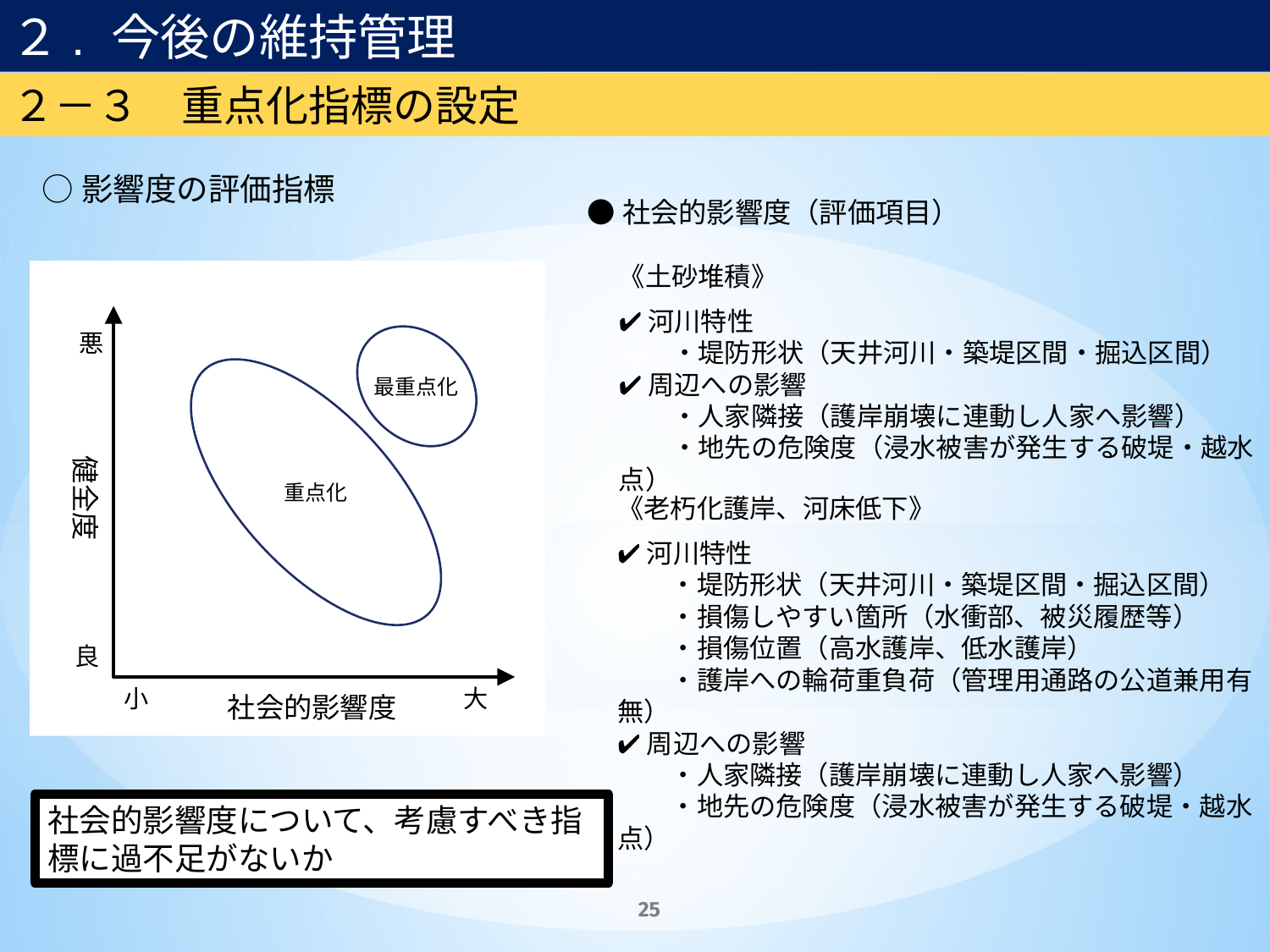

２. 今後の維持管理
２－３　重点化指標の設定
○影響度の評価指標
●社会的影響度（評価項目）
《土砂堆積》

✔河川特性
　　・堤防形状（天井河川・築堤区間・掘込区間）
✔周辺への影響
　　・人家隣接（護岸崩壊に連動し人家へ影響）
　　・地先の危険度（浸水被害が発生する破堤・越水点）

《砂防・地すべり・急傾斜施設》
・保全対象の有無(最下流砂防えん堤等）

最重点化
重点化
悪
健全度
《老朽化護岸、河床低下》

✔河川特性
　　・堤防形状（天井河川・築堤区間・掘込区間）
　　・損傷しやすい箇所（水衝部、被災履歴等）
　　・損傷位置（高水護岸、低水護岸）
　　・護岸への輪荷重負荷（管理用通路の公道兼用有無）
✔周辺への影響
　　・人家隣接（護岸崩壊に連動し人家へ影響）
　　・地先の危険度（浸水被害が発生する破堤・越水点）
良
小
大
社会的影響度
社会的影響度について、考慮すべき指標に過不足がないか
25